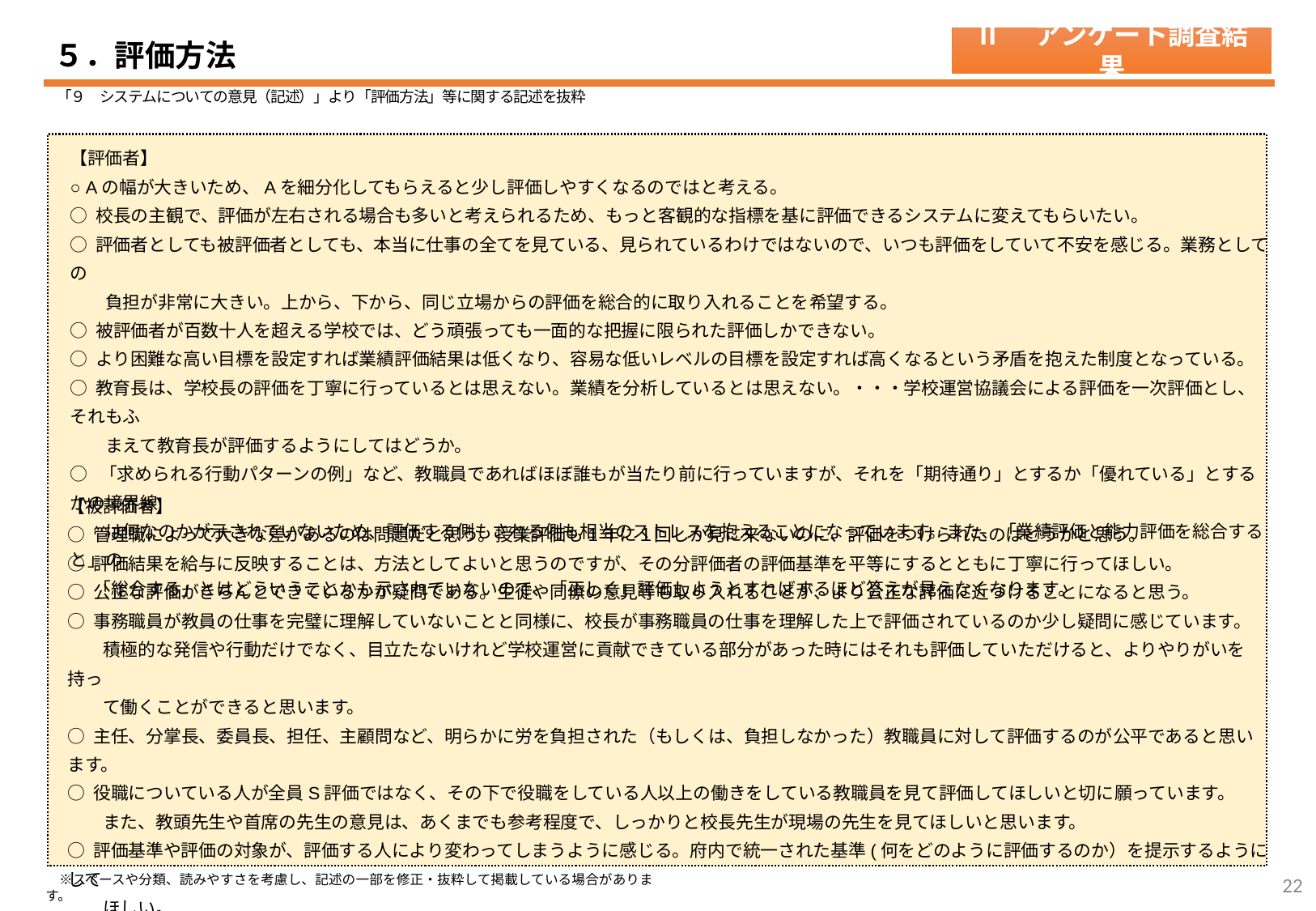

５．評価方法
Ⅱ　アンケート調査結果
「９　システムについての意見（記述）」より「評価方法」等に関する記述を抜粋

【評価者】
○ Aの幅が大きいため、Aを細分化してもらえると少し評価しやすくなるのではと考える。
○ 校長の主観で、評価が左右される場合も多いと考えられるため、もっと客観的な指標を基に評価できるシステムに変えてもらいたい。
○ 評価者としても被評価者としても、本当に仕事の全てを見ている、見られているわけではないので、いつも評価をしていて不安を感じる。業務としての
　　負担が非常に大きい。上から、下から、同じ立場からの評価を総合的に取り入れることを希望する。
○ 被評価者が百数十人を超える学校では、どう頑張っても一面的な把握に限られた評価しかできない。
○ より困難な高い目標を設定すれば業績評価結果は低くなり、容易な低いレベルの目標を設定すれば高くなるという矛盾を抱えた制度となっている。
○ 教育長は、学校長の評価を丁寧に行っているとは思えない。業績を分析しているとは思えない。・・・学校運営協議会による評価を一次評価とし、それもふ
　　まえて教育長が評価するようにしてはどうか。
○  「求められる行動パターンの例」など、教職員であればほぼ誰もが当たり前に行っていますが、それを「期待通り」とするか「優れている」とするかの境界線
　　は何なのかが示されていないため、評価する側もされる側も相当のストレスを抱えることになっています。また、「業績評価と能力評価を総合すると」の
     「総合する」とはどういうことかも示されていないので、「正しく」評価しようとすればするほど答えが見えなくなります。
【被評価者】
○ 管理職によって大きな差があるのは問題だと思う。授業評価も1年に１回しか見に来ないのに、評価をつけられたのはどうかと思う。
○ 評価結果を給与に反映することは、方法としてよいと思うのですが、その分評価者の評価基準を平等にするとともに丁寧に行ってほしい。
○ 公正な評価がきちんとできているかが疑問である。生徒や同僚の意見等も取り入れることが、より公正な評価に近づけることになると思う。
○ 事務職員が教員の仕事を完璧に理解していないことと同様に、校長が事務職員の仕事を理解した上で評価されているのか少し疑問に感じています。
　　積極的な発信や行動だけでなく、目立たないけれど学校運営に貢献できている部分があった時にはそれも評価していただけると、よりやりがいを持っ
　　て働くことができると思います。
○ 主任、分掌長、委員長、担任、主顧問など、明らかに労を負担された（もしくは、負担しなかった）教職員に対して評価するのが公平であると思います。
○ 役職についている人が全員S評価ではなく、その下で役職をしている人以上の働きをしている教職員を見て評価してほしいと切に願っています。
　　また、教頭先生や首席の先生の意見は、あくまでも参考程度で、しっかりと校長先生が現場の先生を見てほしいと思います。
○ 評価基準や評価の対象が、評価する人により変わってしまうように感じる。府内で統一された基準(何をどのように評価するのか）を提示するようにして
　　ほしい。
○ 評価者の主観によるところが大きく、不満や不信感が残りやすい制度に感じる。
22
　※スペースや分類、読みやすさを考慮し、記述の一部を修正・抜粋して掲載している場合があります。